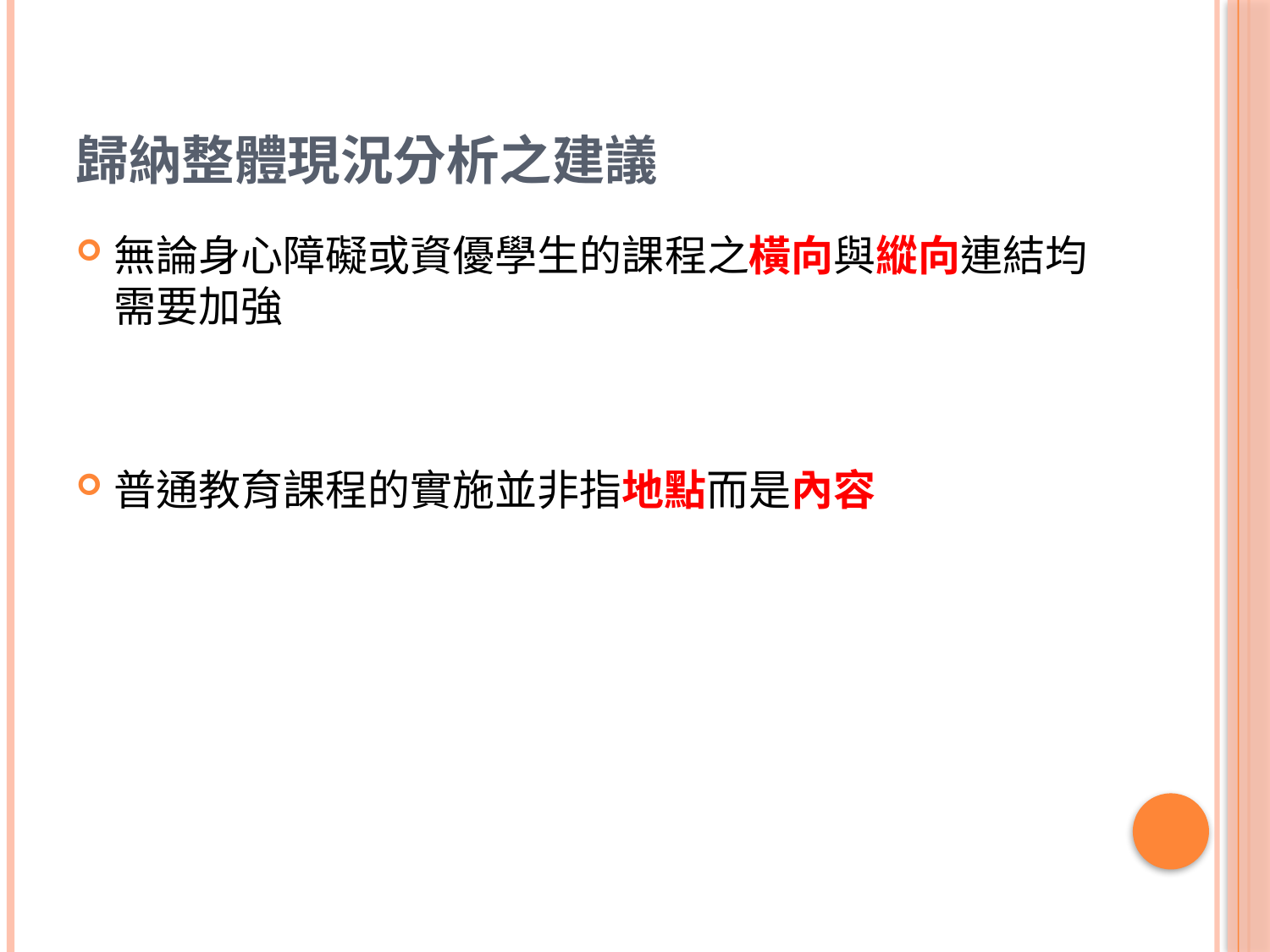

# 歸納整體現況分析之建議
無論身心障礙或資優學生的課程之橫向與縱向連結均需要加強

普通教育課程的實施並非指地點而是內容